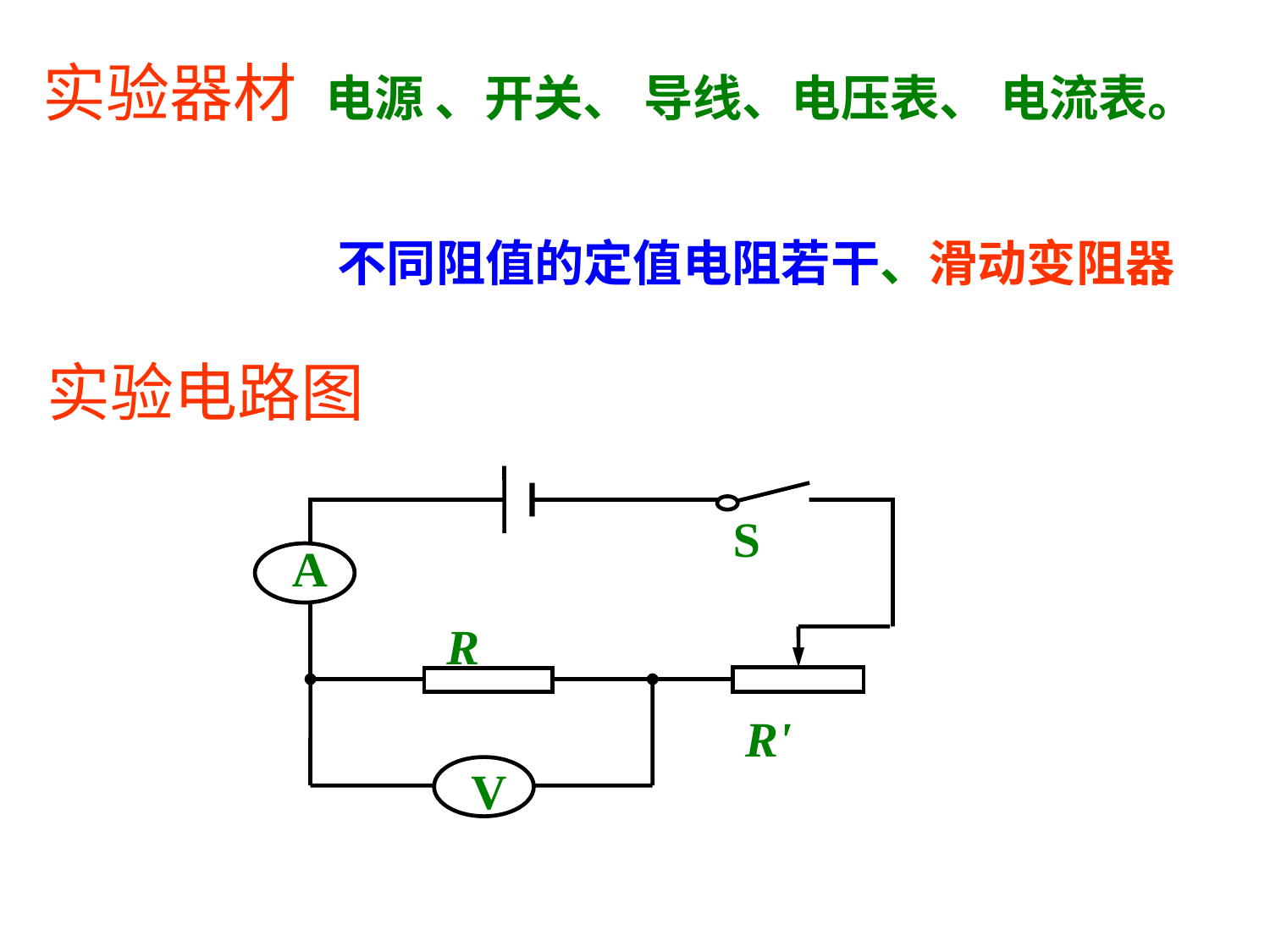

# 实验器材  电源 、开关、 导线、电压表、 电流表。

不同阻值的定值电阻若干、
滑动变阻器
实验电路图

S
  A

R

R'
  V